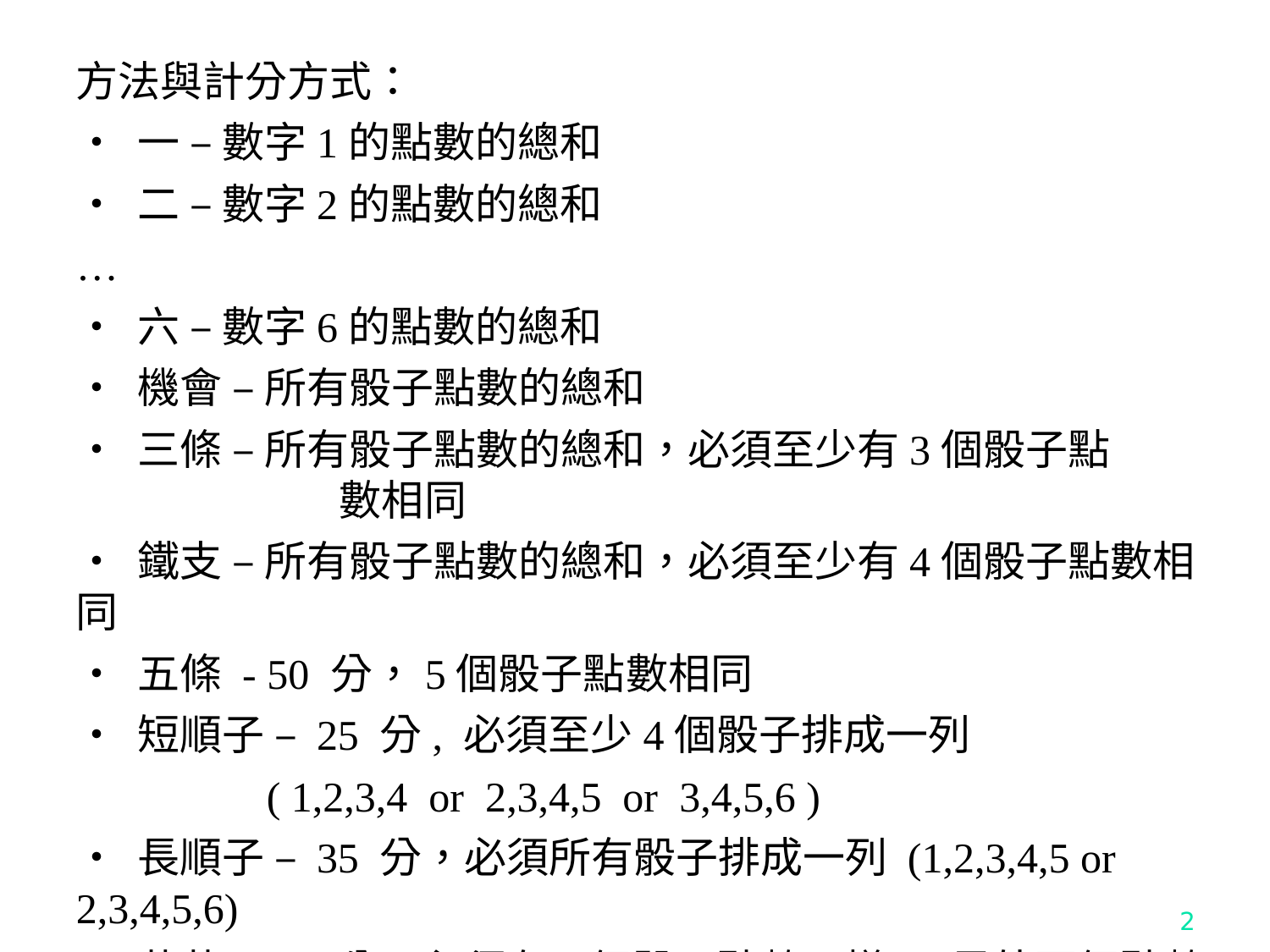

方法與計分方式：
• 一 – 數字1的點數的總和
• 二 – 數字2的點數的總和
…
• 六 – 數字6的點數的總和
• 機會 – 所有骰子點數的總和
• 三條 – 所有骰子點數的總和，必須至少有3個骰子點			 數相同
• 鐵支 – 所有骰子點數的總和，必須至少有4個骰子點數相同
• 五條 - 50 分，5個骰子點數相同
• 短順子 – 25 分, 必須至少4個骰子排成一列
	      ( 1,2,3,4  or  2,3,4,5  or  3,4,5,6 )
• 長順子 – 35 分，必須所有骰子排成一列 (1,2,3,4,5 or 2,3,4,5,6)
• 葫蘆 – 40 分, 必須有3個骰子點數一樣 + 另外兩個點數也一樣
2